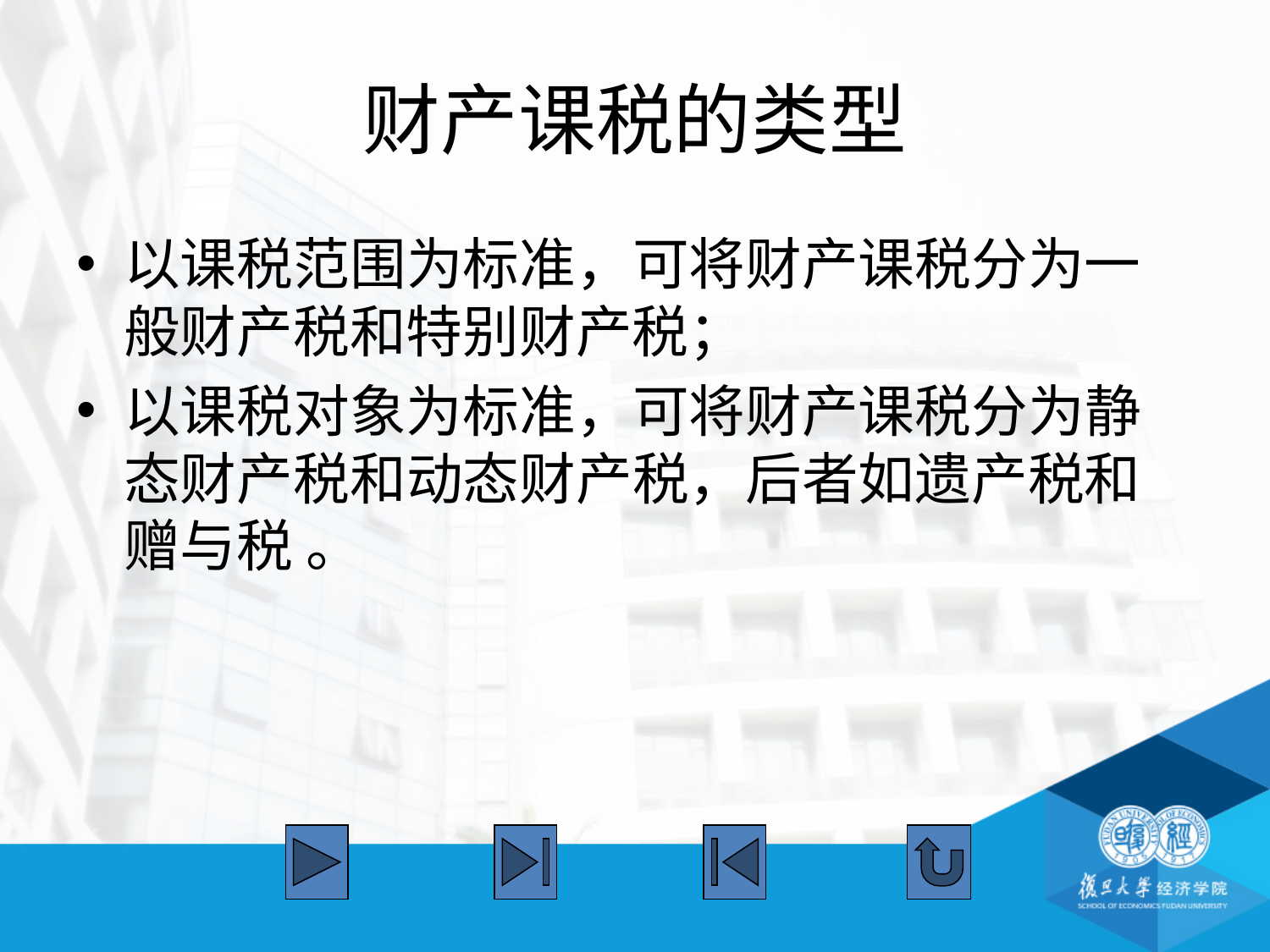

# 财产课税的类型
以课税范围为标准，可将财产课税分为一般财产税和特别财产税；
以课税对象为标准，可将财产课税分为静态财产税和动态财产税，后者如遗产税和赠与税 。